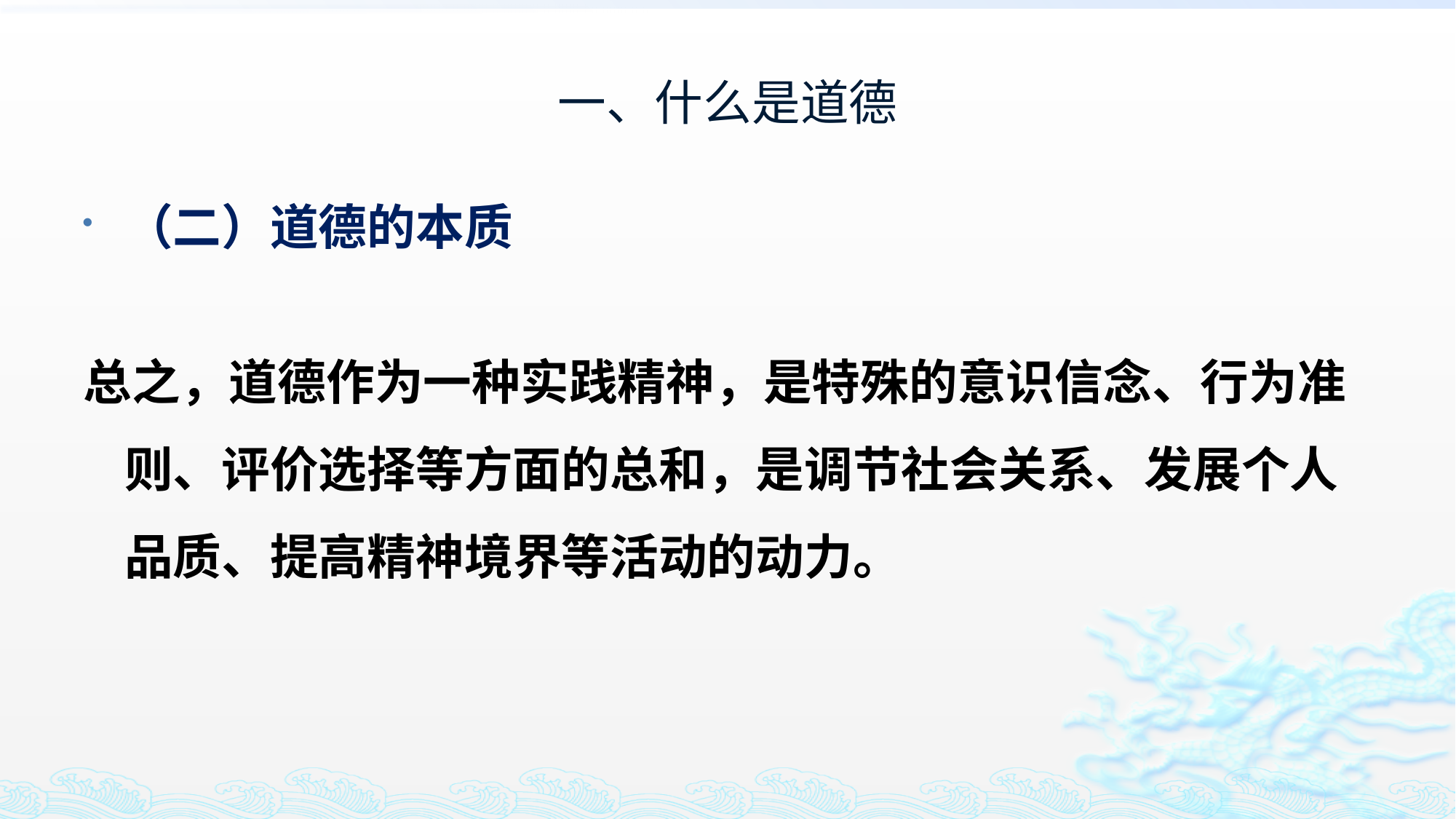

# 一、什么是道德
（二）道德的本质

总之，道德作为一种实践精神，是特殊的意识信念、行为准则、评价选择等方面的总和，是调节社会关系、发展个人品质、提高精神境界等活动的动力。